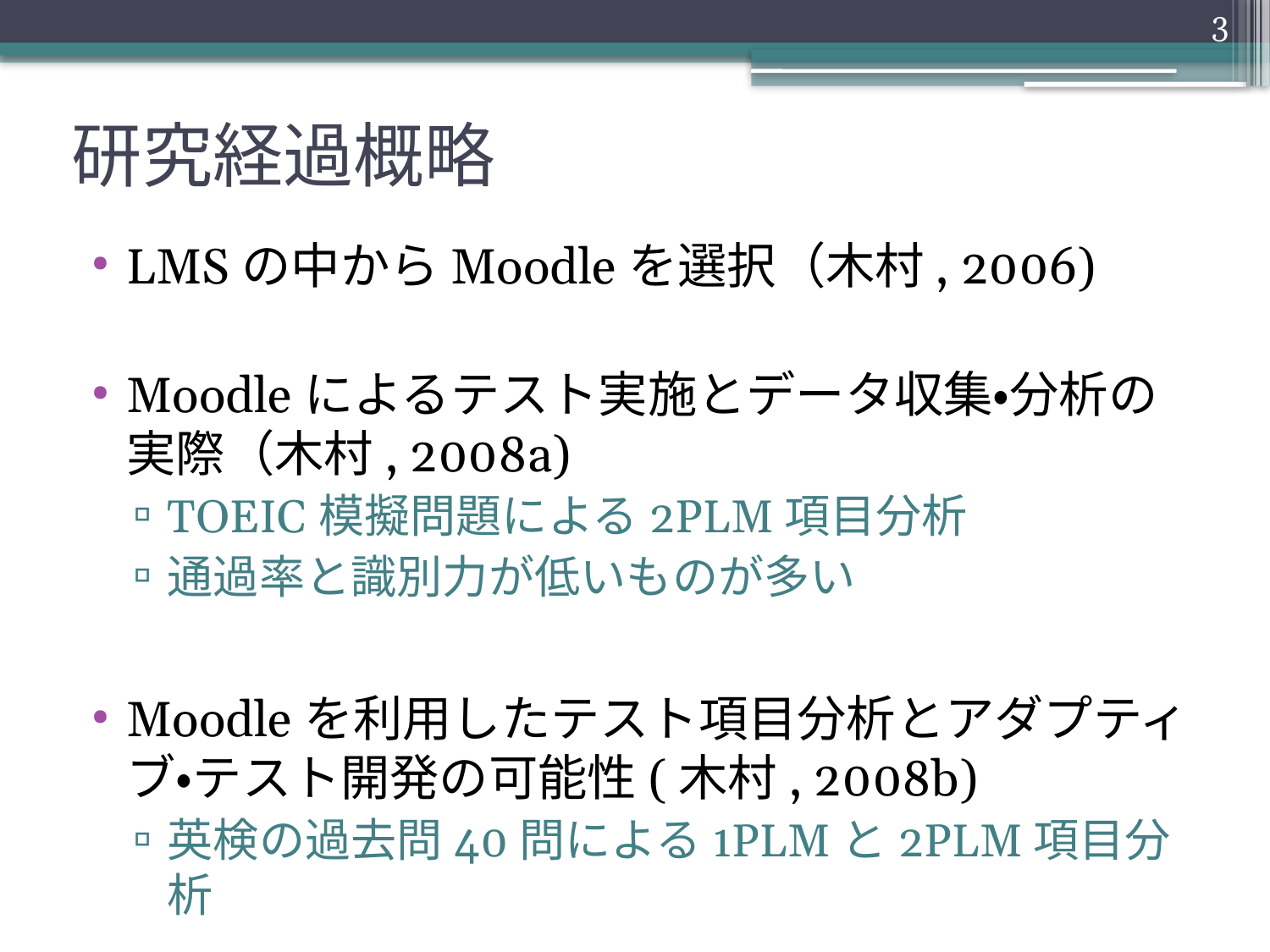

3
# 研究経過概略
LMSの中からMoodleを選択（木村, 2006)

Moodleによるテスト実施とデータ収集・分析の実際（木村, 2008a)
TOEIC模擬問題による2PLM項目分析
通過率と識別力が低いものが多い

Moodleを利用したテスト項目分析とアダプティブ・テスト開発の可能性(木村, 2008b)
英検の過去問40問による1PLMと2PLM項目分析